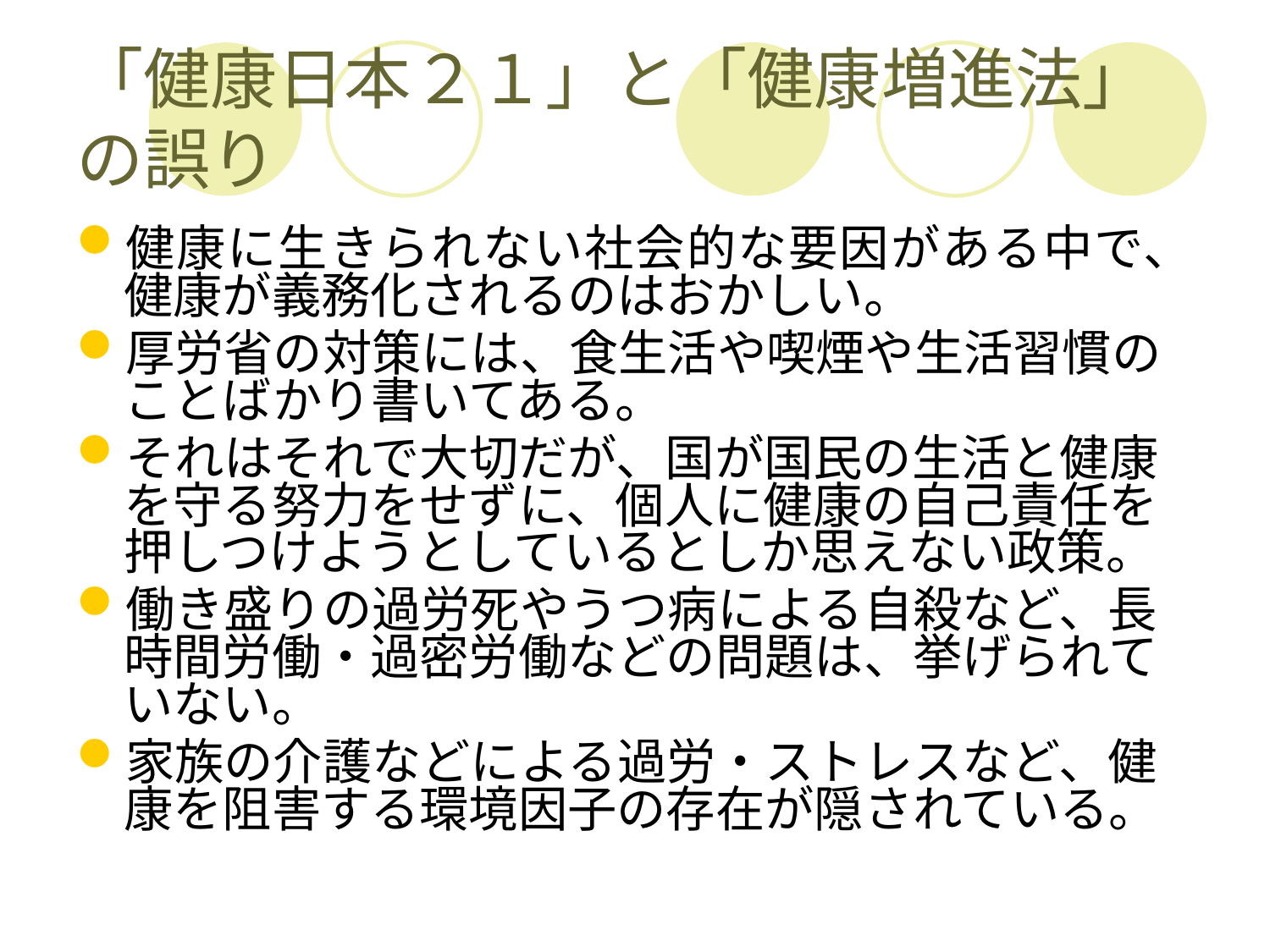

# 「健康日本２１」と「健康増進法」の誤り
健康に生きられない社会的な要因がある中で、健康が義務化されるのはおかしい。
厚労省の対策には、食生活や喫煙や生活習慣のことばかり書いてある。
それはそれで大切だが、国が国民の生活と健康を守る努力をせずに、個人に健康の自己責任を押しつけようとしているとしか思えない政策。
働き盛りの過労死やうつ病による自殺など、長時間労働・過密労働などの問題は、挙げられていない。
家族の介護などによる過労・ストレスなど、健康を阻害する環境因子の存在が隠されている。